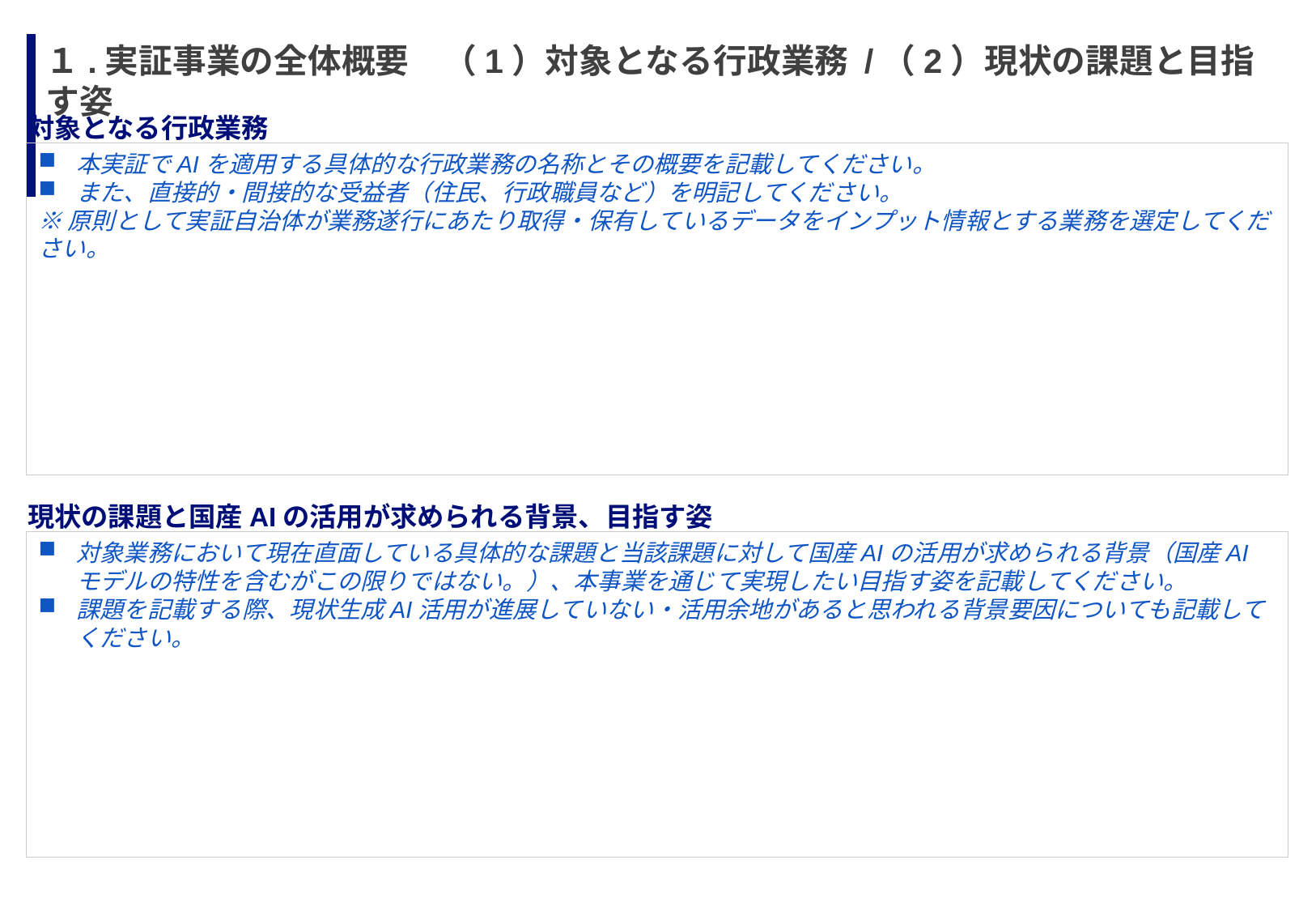

# １.実証事業の全体概要　（1）対象となる行政業務 /（2）現状の課題と目指す姿
対象となる行政業務
本実証でAIを適用する具体的な行政業務の名称とその概要を記載してください。
また、直接的・間接的な受益者（住民、行政職員など）を明記してください。
※原則として実証自治体が業務遂行にあたり取得・保有しているデータをインプット情報とする業務を選定してください。

現状の課題と国産AIの活用が求められる背景、目指す姿
対象業務において現在直面している具体的な課題と当該課題に対して国産AIの活用が求められる背景（国産AIモデルの特性を含むがこの限りではない。）、本事業を通じて実現したい目指す姿を記載してください。
課題を記載する際、現状生成AI活用が進展していない・活用余地があると思われる背景要因についても記載してください。